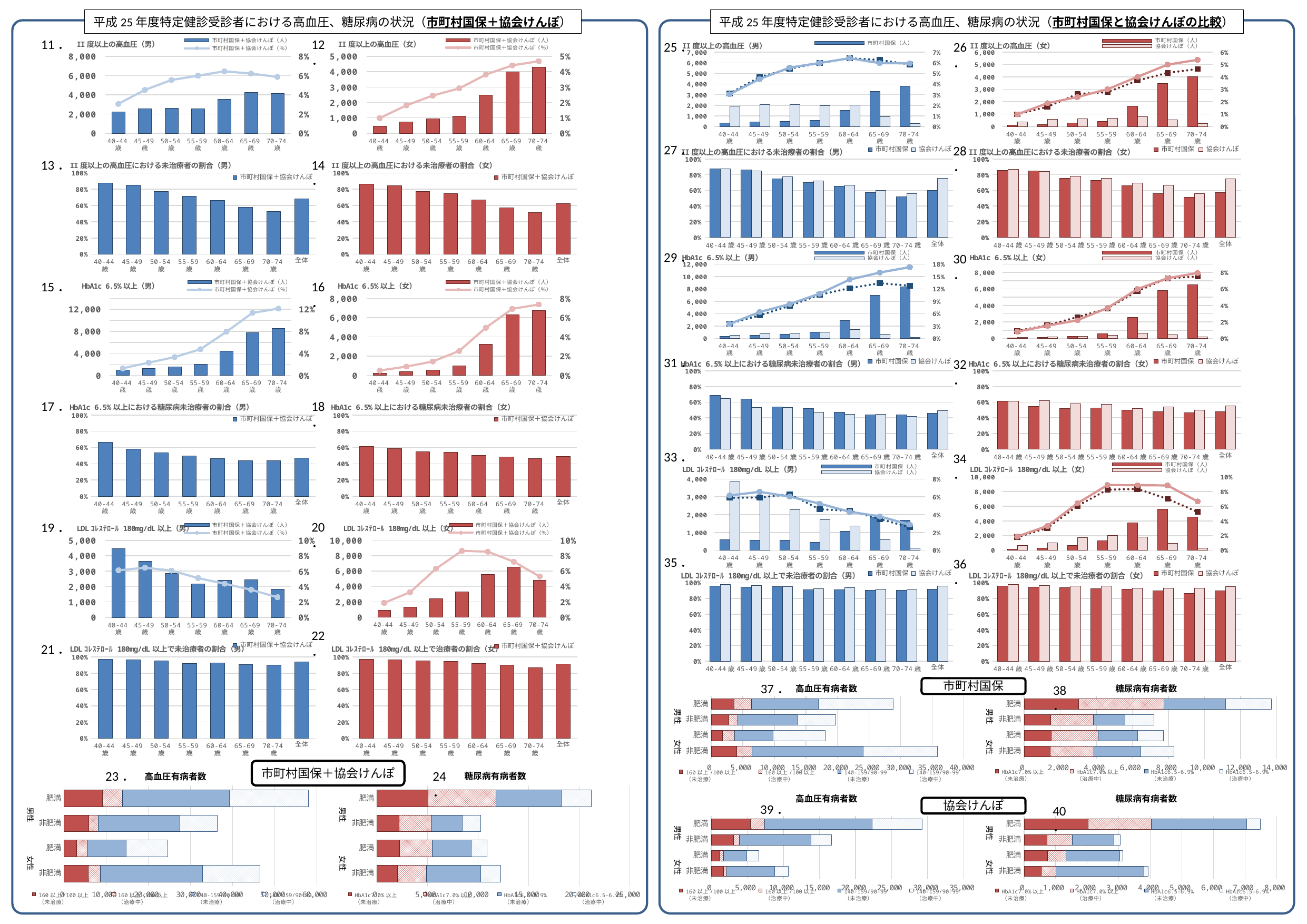

平成25年度特定健診受診者における高血圧、糖尿病の状況（市町村国保＋協会けんぽ）
平成25年度特定健診受診者における高血圧、糖尿病の状況（市町村国保と協会けんぽの比較）

11．
12．
25．
26．

### Chart: II度以上の高血圧（男）

| Category | 市町村国保＋協会けんぽ（人） | 市町村国保＋協会けんぽ（％） |
|---|---|---|
| 40-44歳 | 2228.0 | 0.030544816429491924 |
| 45-49歳 | 2541.0 | 0.045026845994364996 |
| 50-54歳 | 2595.0 | 0.055350553505535055 |
| 55-59歳 | 2564.0 | 0.059857593089763045 |
| 60-64歳 | 3565.0 | 0.06438969764837627 |
| 65-69歳 | 4229.0 | 0.06202971676665151 |
| 70-74歳 | 4132.0 | 0.05858167692176822 |

### Chart: II度以上の高血圧（女）

| Category | 市町村国保＋協会けんぽ（人） | 市町村国保＋協会けんぽ（％） |
|---|---|---|
| 40-44歳 | 465.0 | 0.009827127097510461 |
| 45-49歳 | 745.0 | 0.018086914299587278 |
| 50-54歳 | 930.0 | 0.02447948198257482 |
| 55-59歳 | 1123.0 | 0.029143850725352295 |
| 60-64歳 | 2479.0 | 0.03807812235995269 |
| 65-69歳 | 4008.0 | 0.044116675839295544 |
| 70-74歳 | 4287.0 | 0.04680233192864473 |

### Chart: II度以上の高血圧（男）

| Category | 市町村国保（人） | 協会けんぽ（人） | 市町村国保（％） | 協会けんぽ（％） |
|---|---|---|---|---|
| 40-44歳 | 322.0 | 1906.0 | 0.031213648701046915 | 0.030436 |
| 45-49歳 | 457.0 | 2084.0 | 0.04657562168772931 | 0.044703 |
| 50-54歳 | 491.0 | 2104.0 | 0.05454343479226839 | 0.055547 |
| 55-59歳 | 582.0 | 1982.0 | 0.05980271270036991 | 0.059879 |
| 60-64歳 | 1544.0 | 2021.0 | 0.06441653802828654 | 0.064373 |
| 65-69歳 | 3308.0 | 921.0 | 0.06269663773170085 | 0.059747 |
| 70-74歳 | 3840.0 | 292.0 | 0.05851428571428571 | 0.059495 |

### Chart: II度以上の高血圧（女）

| Category | 市町村国保（人） | 協会けんぽ（人） | 市町村国保（％） | 協会けんぽ（％） |
|---|---|---|---|---|
| 40-44歳 | 106.0 | 359.0 | 0.009843068065744266 | 0.009824 |
| 45-49歳 | 169.0 | 576.0 | 0.015922366685509705 | 0.018841 |
| 50-54歳 | 289.0 | 641.0 | 0.026213151927437645 | 0.023777 |
| 55-59歳 | 442.0 | 681.0 | 0.027760331616631075 | 0.030119 |
| 60-64歳 | 1664.0 | 815.0 | 0.03714783229896861 | 0.040134 |
| 65-69歳 | 3472.0 | 536.0 | 0.04333499750374438 | 0.049963 |
| 70-74歳 | 4054.0 | 233.0 | 0.04645193817102655 | 0.053873 |
27．
28．

### Chart: II度以上の高血圧における未治療者の割合（男）

| Category | 市町村国保 | 協会けんぽ |
|---|---|---|
| 40-44歳 | 0.8757763975155279 | 0.8740818467995802 |
| 45-49歳 | 0.8599562363238512 | 0.8502879078694817 |
| 50-54歳 | 0.745417515274949 | 0.776615969581749 |
| 55-59歳 | 0.7027491408934707 | 0.7179616548940464 |
| 60-64歳 | 0.6522020725388601 | 0.6674913409203365 |
| 65-69歳 | 0.5725513905683193 | 0.6036916395222585 |
| 70-74歳 | 0.52109375 | 0.5616438356164384 |
| 全体 | 0.6024279210925645 | 0.757206 |

### Chart: II度以上の高血圧における未治療者の割合（女）

| Category | 市町村国保 | 協会けんぽ |
|---|---|---|
| 40-44歳 | 0.8584905660377359 | 0.869081 |
| 45-49歳 | 0.8461538461538461 | 0.845486 |
| 50-54歳 | 0.7577854671280276 | 0.780031 |
| 55-59歳 | 0.7285067873303167 | 0.756241 |
| 60-64歳 | 0.6598557692307693 | 0.693252 |
| 65-69歳 | 0.5576036866359447 | 0.664179 |
| 70-74歳 | 0.5098667982239763 | 0.562232 |
| 全体 | 0.576304433111024 | 0.7461598542046343 |
13．
14．

### Chart: II度以上の高血圧における未治療者の割合（男）

| Category | 市町村国保＋協会けんぽ |
|---|---|
| 40-44歳 | 0.874326750448833 |
| 45-49歳 | 0.8520267611176702 |
| 50-54歳 | 0.7707129094412332 |
| 55-59歳 | 0.7145085803432137 |
| 60-64歳 | 0.6608695652173913 |
| 65-69歳 | 0.5793331756916529 |
| 70-74歳 | 0.5239593417231365 |
| 全体 | 0.6825295140477716 |

### Chart: II度以上の高血圧における未治療者の割合（女）

| Category | 市町村国保＋協会けんぽ |
|---|---|
| 40-44歳 | 0.8666666666666667 |
| 45-49歳 | 0.8456375838926175 |
| 50-54歳 | 0.7731182795698924 |
| 55-59歳 | 0.7453250222617988 |
| 60-64歳 | 0.6708350141185963 |
| 65-69歳 | 0.5718562874251497 |
| 70-74歳 | 0.5127128528108235 |
| 全体 | 0.6227826458645009 |
29．
30．

### Chart: HbA1c 6.5%以上（男）

| Category | 市町村国保（人） | 協会けんぽ（人） | 市町村国保（％） | 協会けんぽ（％） |
|---|---|---|---|---|
| 40-44歳 | 367.0 | 556.0 | 0.035704 | 0.035048 |
| 45-49歳 | 547.0 | 751.0 | 0.05593 | 0.063964 |
| 50-54歳 | 708.0 | 839.0 | 0.078851 | 0.083242 |
| 55-59歳 | 1027.0 | 1007.0 | 0.105865 | 0.108548 |
| 60-64歳 | 2906.0 | 1473.0 | 0.121809 | 0.14265 |
| 65-69歳 | 7024.0 | 716.0 | 0.133913 | 0.159643 |
| 70-74歳 | 8336.0 | 219.0 | 0.127808 | 0.172849 |

### Chart: HbA1c 6.5%以上（女）

| Category | 市町村国保（人） | 協会けんぽ（人） | 市町村国保（％） | 協会けんぽ（％） |
|---|---|---|---|---|
| 40-44歳 | 98.0 | 136.0 | 0.009125 | 0.00818 |
| 45-49歳 | 169.0 | 200.0 | 0.01598 | 0.015348 |
| 50-54歳 | 283.0 | 261.0 | 0.025776 | 0.021983 |
| 55-59歳 | 578.0 | 397.0 | 0.036426 | 0.036941 |
| 60-64歳 | 2558.0 | 656.0 | 0.05735 | 0.059887 |
| 65-69歳 | 5821.0 | 456.0 | 0.072999 | 0.072995 |
| 70-74歳 | 6518.0 | 224.0 | 0.074963 | 0.07932 |
15．
16．

### Chart: HbA1c 6.5%以上（男）

| Category | 市町村国保＋協会けんぽ（人） | 市町村国保＋協会けんぽ（％） |
|---|---|---|
| 40-44歳 | 923.0 | 0.012653889391571386 |
| 45-49歳 | 1298.0 | 0.023000726525260043 |
| 50-54歳 | 1547.0 | 0.03299703517266386 |
| 55-59歳 | 2034.0 | 0.04748453367573246 |
| 60-64歳 | 4379.0 | 0.07909186143120327 |
| 65-69歳 | 7740.0 | 0.11352802264693372 |
| 70-74歳 | 8555.0 | 0.12128902373323504 |

### Chart: HbA1c 6.5%以上（女）

| Category | 市町村国保＋協会けんぽ（人） | 市町村国保＋協会けんぽ（％） |
|---|---|---|
| 40-44歳 | 234.0 | 0.0049452639587472 |
| 45-49歳 | 369.0 | 0.008958485069191552 |
| 50-54歳 | 544.0 | 0.01431918085862441 |
| 55-59歳 | 975.0 | 0.025302987050060986 |
| 60-64歳 | 3214.0 | 0.04936792467321014 |
| 65-69歳 | 6277.0 | 0.06909190974133186 |
| 70-74歳 | 6742.0 | 0.07360422716653202 |
31．
32．

### Chart: HbA1c 6.5%以上における糖尿病未治療者の割合（男）

| Category | 市町村国保 | 協会けんぽ |
|---|---|---|
| 40-44歳 | 0.6893732970027248 | 0.649281 |
| 45-49歳 | 0.6453382084095064 | 0.533955 |
| 50-54歳 | 0.53954802259887 | 0.537545 |
| 55-59歳 | 0.5189873417721519 | 0.471698 |
| 60-64歳 | 0.4745354439091535 | 0.446029 |
| 65-69歳 | 0.44063211845102507 | 0.444134 |
| 70-74歳 | 0.4396593090211132 | 0.420091 |
| 全体 | 0.461869 | 0.495414 |

### Chart: HbA1c 6.5%以上における糖尿病未治療者の割合（女）

| Category | 市町村国保 | 協会けんぽ |
|---|---|---|
| 40-44歳 | 0.612245 | 0.617647 |
| 45-49歳 | 0.550296 | 0.625 |
| 50-54歳 | 0.519435 | 0.578544 |
| 55-59歳 | 0.525952 | 0.571788 |
| 60-64歳 | 0.496873 | 0.521341 |
| 65-69歳 | 0.48222 | 0.54386 |
| 70-74歳 | 0.464406 | 0.5 |
| 全体 | 0.481061 | 0.553219 |
17．
18．

### Chart: HbA1c 6.5%以上における糖尿病未治療者の割合（男）

| Category | 市町村国保＋協会けんぽ |
|---|---|
| 40-44歳 | 0.6652221018418202 |
| 45-49歳 | 0.5808936825885979 |
| 50-54歳 | 0.5384615384615384 |
| 55-59歳 | 0.49557522123893805 |
| 60-64歳 | 0.46494633477963004 |
| 65-69歳 | 0.4409560723514212 |
| 70-74歳 | 0.43915838690824077 |
| 全体 | 0.46891524399456114 |

### Chart: HbA1c 6.5%以上における糖尿病未治療者の割合（女）

| Category | 市町村国保＋協会けんぽ |
|---|---|
| 40-44歳 | 0.6153846153846154 |
| 45-49歳 | 0.5907859078590786 |
| 50-54歳 | 0.5477941176470589 |
| 55-59歳 | 0.5446153846153846 |
| 60-64歳 | 0.5018668326073429 |
| 65-69歳 | 0.4866974669428071 |
| 70-74歳 | 0.4655888460397508 |
| 全体 | 0.4902206483247072 |
33．
34．

### Chart: LDLｺﾚｽﾃﾛｰﾙ 180mg/dL以上（男）

| Category | 市町村国保（人） | 協会けんぽ（人） | 市町村国保（％） | 協会けんぽ（％） |
|---|---|---|---|---|
| 40-44歳 | 608.0 | 3849.0 | 0.0589490014 | 0.061490534400000005 |
| 45-49歳 | 581.0 | 3057.0 | 0.059225280299999995 | 0.0656022661 |
| 50-54歳 | 566.0 | 2281.0 | 0.0629098588 | 0.060238736599999995 |
| 55-59歳 | 448.0 | 1732.0 | 0.0460573661 | 0.052351589899999995 |
| 60-64歳 | 1063.0 | 1356.0 | 0.0443674611 | 0.0432287681 |
| 65-69歳 | 1858.0 | 586.0 | 0.0352194105 | 0.038032191 |
| 70-74歳 | 1692.0 | 141.0 | 0.0257875726 | 0.028769638799999997 |

### Chart: LDLｺﾚｽﾃﾛｰﾙ 180mg/dL以上（女）

| Category | 市町村国保（人） | 協会けんぽ（人） | 市町村国保（％） | 協会けんぽ（％） |
|---|---|---|---|---|
| 40-44歳 | 192.0 | 689.0 | 0.0178306093 | 0.018865858 |
| 45-49歳 | 323.0 | 1014.0 | 0.030431505600000002 | 0.0331893166 |
| 50-54歳 | 667.0 | 1728.0 | 0.0604988662 | 0.06412111770000001 |
| 55-59歳 | 1315.0 | 2010.0 | 0.0825901268 | 0.08896560889999999 |
| 60-64歳 | 3745.0 | 1798.0 | 0.0836068136 | 0.0887068923 |
| 65-69歳 | 5614.0 | 947.0 | 0.07007339359999999 | 0.0883642811 |
| 70-74歳 | 4559.0 | 288.0 | 0.0522383784 | 0.06658959539999999 |
19．
20．

### Chart: LDLｺﾚｽﾃﾛｰﾙ 180mg/dL以上（女）

| Category | 市町村国保＋協会けんぽ（人） | 市町村国保＋協会けんぽ（％） |
|---|---|---|
| 40-44歳 | 881.0 | 0.018622249466274915 |
| 45-49歳 | 1337.0 | 0.032465640328298774 |
| 50-54歳 | 2395.0 | 0.06305618450845137 |
| 55-59歳 | 3325.0 | 0.08629863219912273 |
| 60-64歳 | 5543.0 | 0.08514985329585081 |
| 65-69歳 | 6561.0 | 0.07222827702367977 |
| 70-74歳 | 4847.0 | 0.052922357976568725 |

### Chart: LDLｺﾚｽﾃﾛｰﾙ 180mg/dL以上（男）

| Category | 市町村国保＋協会けんぽ（人） | 市町村国保＋協会けんぽ（％） |
|---|---|---|
| 40-44歳 | 4457.0 | 0.06110669335600099 |
| 45-49歳 | 3638.0 | 0.06446925394293815 |
| 50-54歳 | 2847.0 | 0.06072952218430034 |
| 55-59歳 | 2180.0 | 0.050897714272372815 |
| 60-64歳 | 2419.0 | 0.043694230699757954 |
| 65-69歳 | 2444.0 | 0.03584996992944421 |
| 70-74歳 | 1833.0 | 0.02599152049685918 |
35．
36．

### Chart: LDLｺﾚｽﾃﾛｰﾙ 180mg/dL以上で未治療者の割合（男）

| Category | 市町村国保 | 協会けんぽ |
|---|---|---|
| 40-44歳 | 0.9572368421052632 | 0.9779163419069888 |
| 45-49歳 | 0.9500860585197934 | 0.9699051357540072 |
| 50-54歳 | 0.9522968197879859 | 0.9539675580885576 |
| 55-59歳 | 0.9151785714285714 | 0.924364896073903 |
| 60-64歳 | 0.9143932267168391 | 0.9402654867256637 |
| 65-69歳 | 0.903659849300323 | 0.9232081911262798 |
| 70-74歳 | 0.9036643026004728 | 0.9148936170212766 |
| 全体 | 0.9188673708920188 | 0.9576219043224119 |

### Chart: LDLｺﾚｽﾃﾛｰﾙ 180mg/dL以上で未治療者の割合（女）

| Category | 市町村国保 | 協会けんぽ |
|---|---|---|
| 40-44歳 | 0.9583333333333334 | 0.9782293178519593 |
| 45-49歳 | 0.9473684210526315 | 0.9694280078895463 |
| 50-54歳 | 0.9370314842578711 | 0.9618055555555556 |
| 55-59歳 | 0.9285171102661597 | 0.9611940298507463 |
| 60-64歳 | 0.9174899866488652 | 0.9338153503893215 |
| 65-69歳 | 0.8965087281795511 | 0.9345300950369588 |
| 70-74歳 | 0.8648826497038824 | 0.9305555555555556 |
| 全体 | 0.8984465427962229 | 0.9538588624026434 |
22．
21．

### Chart: LDLｺﾚｽﾃﾛｰﾙ 180mg/dL以上で未治療者の割合（男）

| Category | 市町村国保＋協会けんぽ |
|---|---|
| 40-44歳 | 0.9750953556203724 |
| 45-49歳 | 0.9667399670148433 |
| 50-54歳 | 0.9536354056902002 |
| 55-59歳 | 0.9224770642201835 |
| 60-64歳 | 0.9288962381149235 |
| 65-69歳 | 0.9083469721767594 |
| 70-74歳 | 0.9045280960174578 |
| 全体 | 0.9442930669088707 |

### Chart: LDLｺﾚｽﾃﾛｰﾙ 180mg/dL以上で治療者の割合（女）

| Category | 市町村国保＋協会けんぽ |
|---|---|
| 40-44歳 | 0.9738933030646992 |
| 45-49歳 | 0.9640987284966342 |
| 50-54歳 | 0.9549060542797495 |
| 55-59歳 | 0.9482706766917294 |
| 60-64歳 | 0.9227854952191954 |
| 65-69歳 | 0.9019966468526139 |
| 70-74歳 | 0.8687848153497009 |
| 全体 | 0.917312869138977 |
37．
38．
市町村国保
高血圧有病者数
糖尿病有病者数

### Chart

| Category | 160以上/100以上
（未治療） | 160以上/100以上
（治療中） | 140-159/90-99
（未治療） | 140-159/90-99
（治療中） |
|---|---|---|---|---|
| 非肥満 | 4063.0 | 2394.0 | 17637.0 | 11731.0 |
| 肥満 | 1812.0 | 1926.0 | 6087.0 | 8255.0 |
| 非肥満 | 2762.0 | 1418.0 | 9448.0 | 6102.0 |
| 肥満 | 3589.0 | 2774.0 | 10571.0 | 11855.0 |

### Chart

| Category | HbA1c7.0%以上
（未治療） | HbA1c7.0%以上
（治療中） | HbA1c6.5-6.9%
（未治療） | HbA1c6.5-6.9%
（治療中） |
|---|---|---|---|---|
| 非肥満 | 1447.0 | 2423.0 | 2585.0 | 1840.0 |
| 肥満 | 1492.0 | 2617.0 | 2185.0 | 1436.0 |
| 非肥満 | 1463.0 | 2367.0 | 1751.0 | 1615.0 |
| 肥満 | 3029.0 | 4722.0 | 3417.0 | 2550.0 |
男性
男性
女性
女性
市町村国保＋協会けんぽ
23．
24．
糖尿病有病者数
高血圧有病者数

### Chart

| Category | 160以上/100以上
（未治療） | 160以上/100以上
（治療中） | 140-159/90-99
（未治療） | 140-159/90-99
（治療中） |
|---|---|---|---|---|
| 非肥満 | 5737.0 | 2885.0 | 24226.0 | 13694.0 |
| 肥満 | 3004.0 | 2410.0 | 9314.0 | 9918.0 |
| 非肥満 | 5873.0 | 2193.0 | 19393.0 | 8930.0 |
| 肥満 | 9042.0 | 4745.0 | 25408.0 | 18797.0 |

### Chart

| Category | HbA1c7.0%以上
（未治療） | HbA1c7.0%以上
（治療中） | HbA1c6.5-6.9%
（未治療） | HbA1c6.5-6.9%
（治療中） |
|---|---|---|---|---|
| 非肥満 | 1997.0 | 2874.0 | 5386.0 | 1962.0 |
| 肥満 | 2231.0 | 3207.0 | 3886.0 | 1540.0 |
| 非肥満 | 2196.0 | 3168.0 | 3054.0 | 1823.0 |
| 肥満 | 5051.0 | 6727.0 | 6434.0 | 2986.0 |
高血圧有病者数
糖尿病有病者数
39．
協会けんぽ
40．
男性
男性

### Chart

| Category | 160以上/100以上
（未治療） | 160以上/100以上
（治療中） | 140-159/90-99
（未治療） | 140-159/90-99
（治療中） |
|---|---|---|---|---|
| 非肥満 | 1674.0 | 491.0 | 6589.0 | 1963.0 |
| 肥満 | 1192.0 | 484.0 | 3227.0 | 1663.0 |
| 非肥満 | 3111.0 | 775.0 | 9945.0 | 2828.0 |
| 肥満 | 5453.0 | 1971.0 | 14837.0 | 6942.0 |

### Chart

| Category | HbA1c7.0%以上
（未治療） | HbA1c7.0%以上
（治療中） | HbA1c6.5-6.9%
（未治療） | HbA1c6.5-6.9%
（治療中） |
|---|---|---|---|---|
| 非肥満 | 550.0 | 451.0 | 2801.0 | 122.0 |
| 肥満 | 739.0 | 590.0 | 1701.0 | 104.0 |
| 非肥満 | 733.0 | 801.0 | 1303.0 | 208.0 |
| 肥満 | 2022.0 | 2005.0 | 3017.0 | 436.0 |
男性
男性
女性
女性
女性
女性